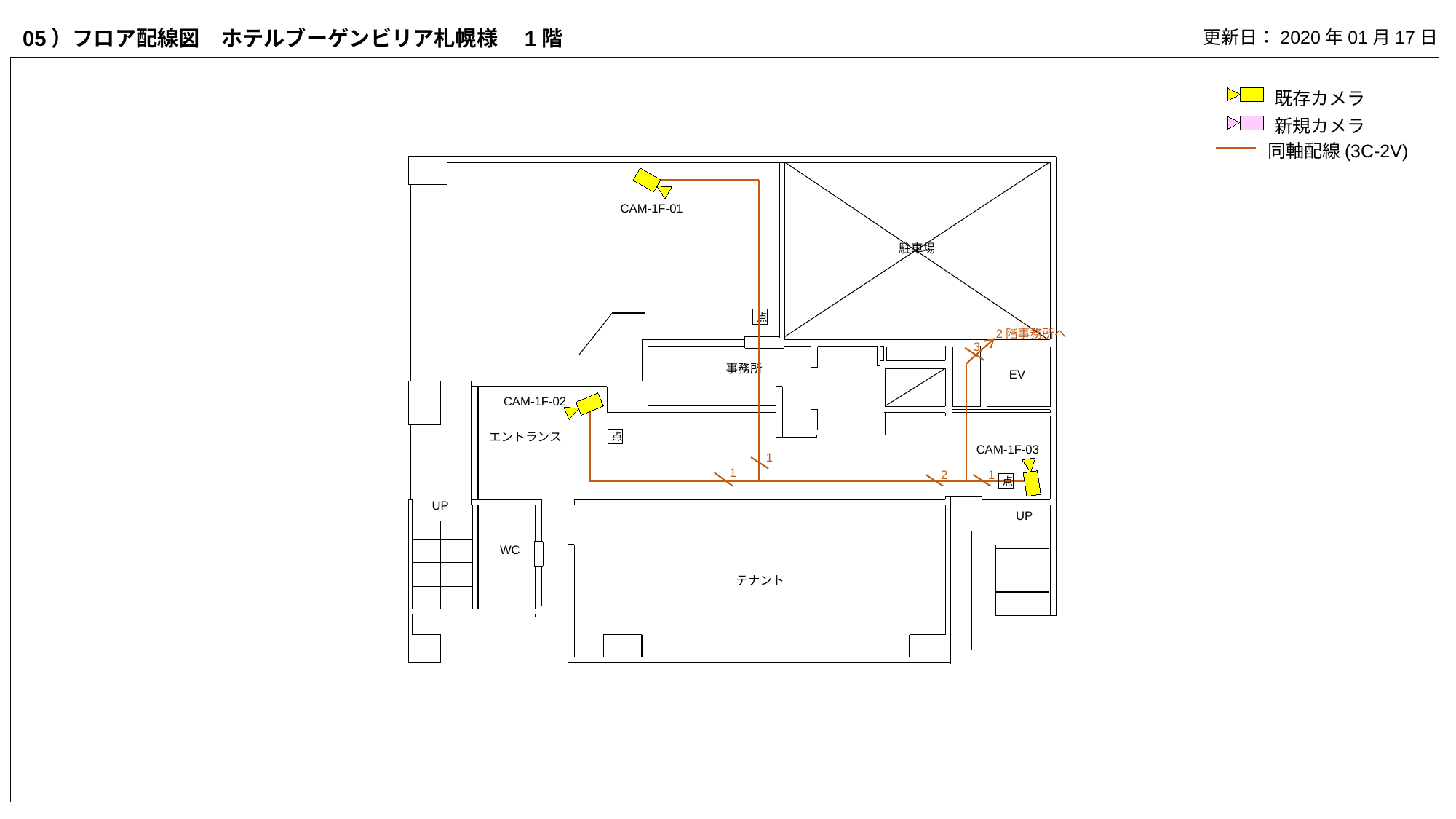

更新日：2020年01月17日
05）フロア配線図　ホテルブーゲンビリア札幌様　1階

既存カメラ

新規カメラ

同軸配線(3C-2V)

駐車場
点
事務所
EV

エントランス
点

点
UP
UP
WC
テナント
CAM-1F-01
2階事務所へ
3
CAM-1F-02
CAM-1F-03
1
1
2
1